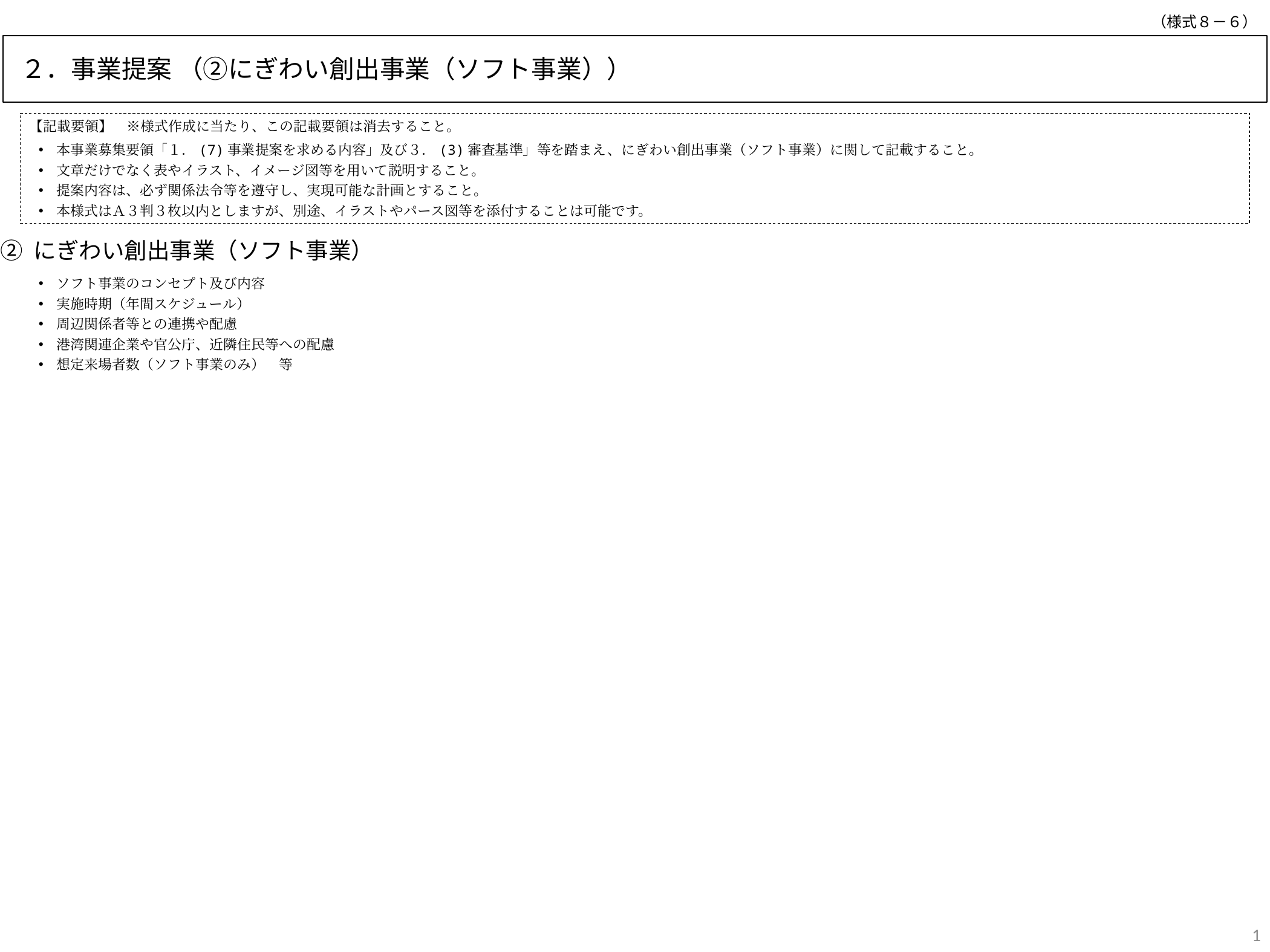

（様式８－６）
２．事業提案 （②にぎわい創出事業（ソフト事業））
【記載要領】　※様式作成に当たり、この記載要領は消去すること。
本事業募集要領「１．(7)事業提案を求める内容」及び３．(3)審査基準」等を踏まえ、にぎわい創出事業（ソフト事業）に関して記載すること。
文章だけでなく表やイラスト、イメージ図等を用いて説明すること。
提案内容は、必ず関係法令等を遵守し、実現可能な計画とすること。
本様式はＡ３判３枚以内としますが、別途、イラストやパース図等を添付することは可能です。
② にぎわい創出事業（ソフト事業）
ソフト事業のコンセプト及び内容
実施時期（年間スケジュール）
周辺関係者等との連携や配慮
港湾関連企業や官公庁、近隣住民等への配慮
想定来場者数（ソフト事業のみ）　等
1